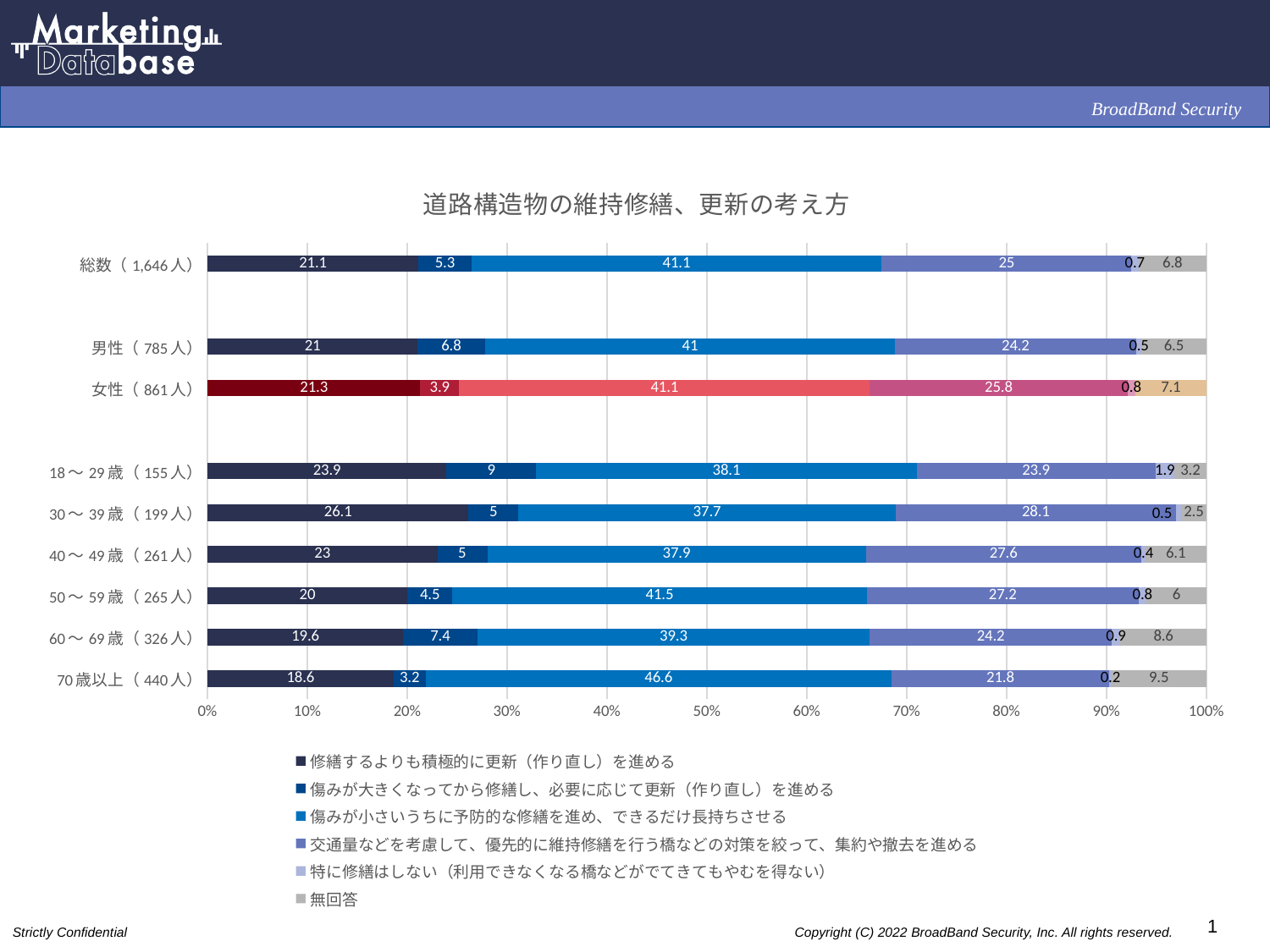

### Chart: 道路構造物の維持修繕、更新の考え方

| Category | 修繕するよりも積極的に更新（作り直し）を進める | 傷みが大きくなってから修繕し、必要に応じて更新（作り直し）を進める | 傷みが小さいうちに予防的な修繕を進め、できるだけ長持ちさせる | 交通量などを考慮して、優先的に維持修繕を行う橋などの対策を絞って、集約や撤去を進める | 特に修繕はしない（利用できなくなる橋などがでてきてもやむを得ない） | 無回答 |
|---|---|---|---|---|---|---|
| 総数（1,646人） | 21.1 | 5.3 | 41.1 | 25.0 | 0.7 | 6.8 |
|  | None | None | None | None | None | None |
| 男性（785人） | 21.0 | 6.8 | 41.0 | 24.2 | 0.5 | 6.5 |
| 女性（861人） | 21.3 | 3.9 | 41.1 | 25.8 | 0.8 | 7.1 |
|  | None | None | None | None | None | None |
| 18～29歳（155人） | 23.9 | 9.0 | 38.1 | 23.9 | 1.9 | 3.2 |
| 30～39歳（199人） | 26.1 | 5.0 | 37.7 | 28.1 | 0.5 | 2.5 |
| 40～49歳（261人） | 23.0 | 5.0 | 37.9 | 27.6 | 0.4 | 6.1 |
| 50～59歳（265人） | 20.0 | 4.5 | 41.5 | 27.2 | 0.8 | 6.0 |
| 60～69歳（326人） | 19.6 | 7.4 | 39.3 | 24.2 | 0.9 | 8.6 |
| 70歳以上（440人） | 18.6 | 3.2 | 46.6 | 21.8 | 0.2 | 9.5 |